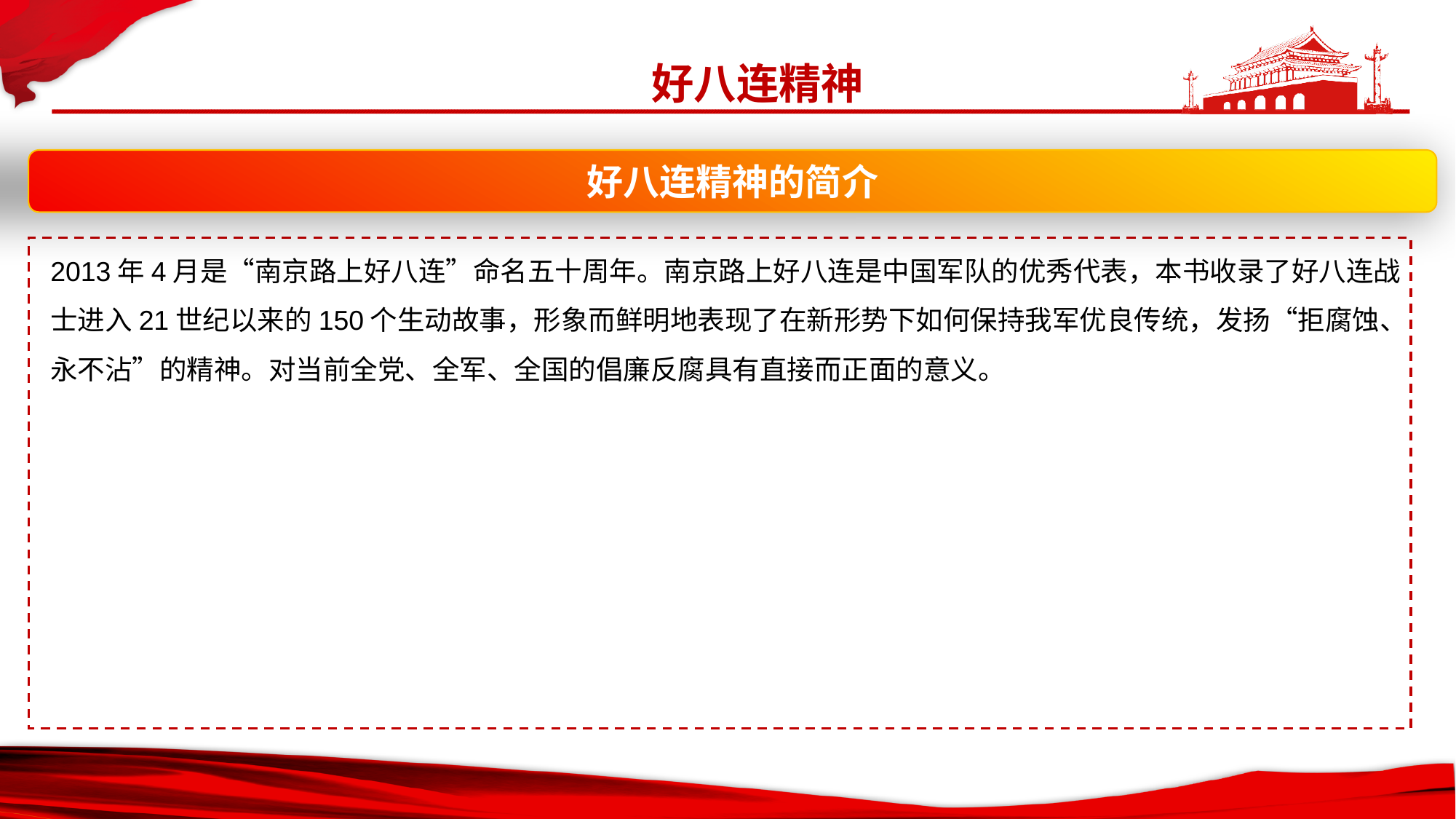

好八连精神
好八连精神的简介
2013年4月是“南京路上好八连”命名五十周年。南京路上好八连是中国军队的优秀代表，本书收录了好八连战士进入21世纪以来的150个生动故事，形象而鲜明地表现了在新形势下如何保持我军优良传统，发扬“拒腐蚀、永不沾”的精神。对当前全党、全军、全国的倡廉反腐具有直接而正面的意义。